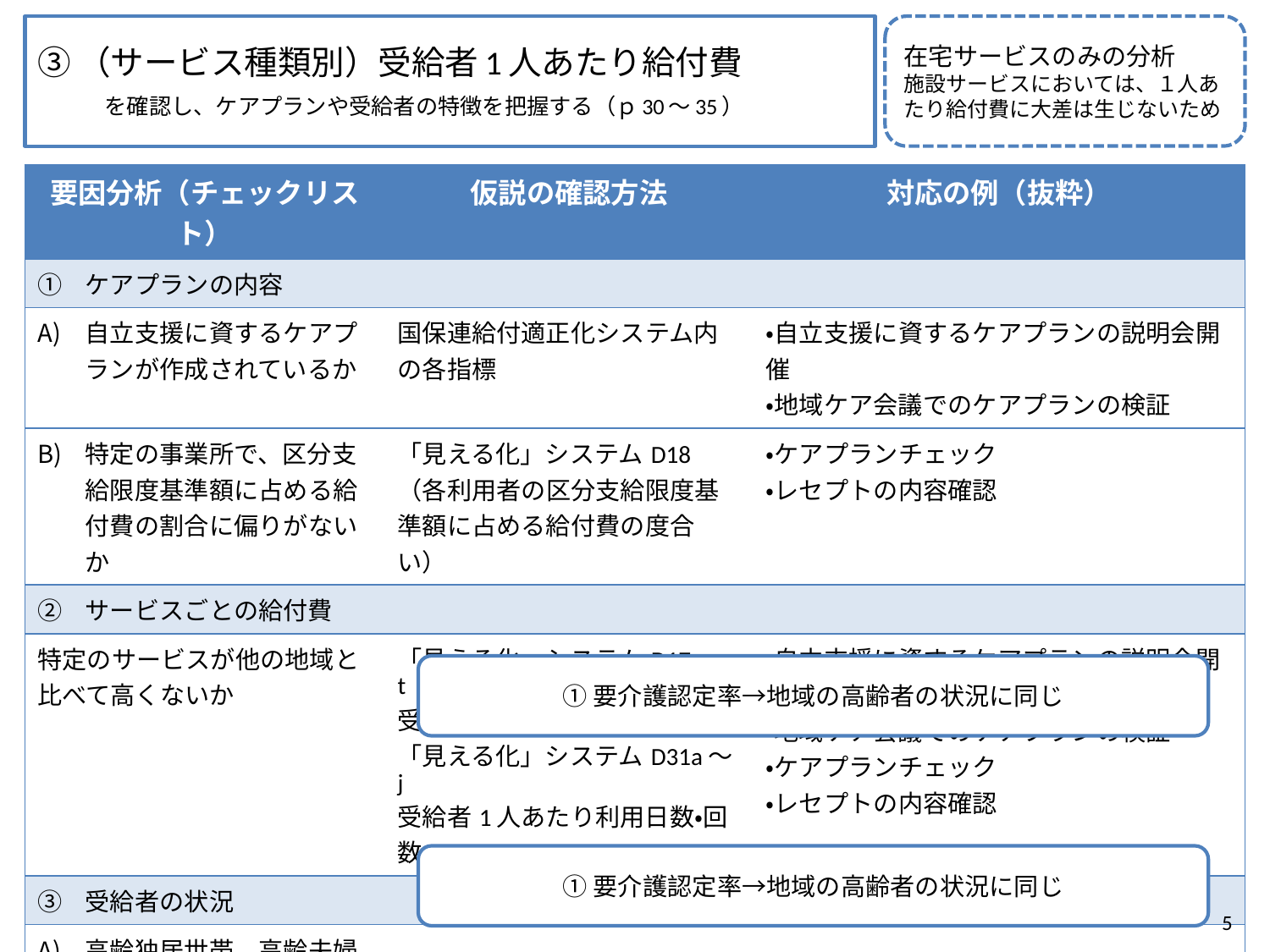

# ③（サービス種類別）受給者1人あたり給付費 　　を確認し、ケアプランや受給者の特徴を把握する（ｐ30～35）
在宅サービスのみの分析
施設サービスにおいては、１人あたり給付費に大差は生じないため
| 要因分析（チェックリスト） | 仮説の確認方法 | 対応の例（抜粋） |
| --- | --- | --- |
| ケアプランの内容 |  |  |
| 自立支援に資するケアプランが作成されているか | 国保連給付適正化システム内の各指標 | ・自立支援に資するケアプランの説明会開催 ・地域ケア会議でのケアプランの検証 |
| 特定の事業所で、区分支給限度基準額に占める給付費の割合に偏りがないか | 「見える化」システムD18（各利用者の区分支給限度基準額に占める給付費の度合い） | ・ケアプランチェック ・レセプトの内容確認 |
| サービスごとの給付費 |  |  |
| 特定のサービスが他の地域と比べて高くないか | 「見える化」システムD17a～t 受給者1人あたり給付月額 「見える化」システムD31a～j 受給者1人あたり利用日数・回数 | ・自立支援に資するケアプランの説明会開催 ・地域ケア会議でのケアプランの検証 ・ケアプランチェック ・レセプトの内容確認 |
| 受給者の状況 |  |  |
| 高齢独居世帯、高齢夫婦世帯の割合が他の地域と比べて高くないか |  |  |
| 医療依存度が高く、身体機能や認知機能が低下している高齢者の割合が他の地域と比べて高くないか | 要介護認定適正化事業の業務分析データ内「Ⅱ調査項目データ　特別な医療」 |  |
①要介護認定率→地域の高齢者の状況に同じ
①要介護認定率→地域の高齢者の状況に同じ
5